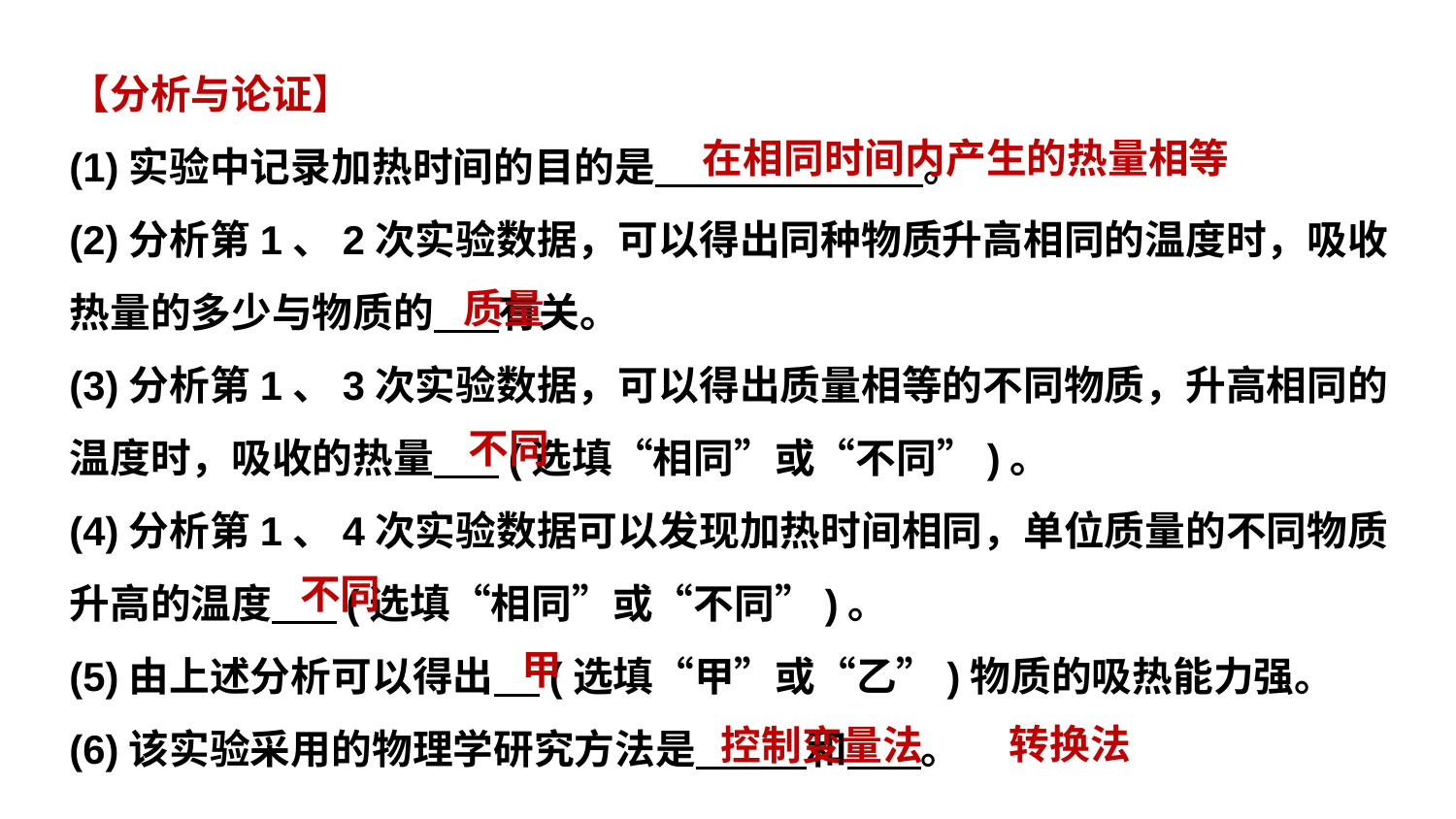

【分析与论证】
(1)实验中记录加热时间的目的是                             。
(2)分析第1、2次实验数据，可以得出同种物质升高相同的温度时，吸收
热量的多少与物质的       有关。
(3)分析第1、3次实验数据，可以得出质量相等的不同物质，升高相同的
温度时，吸收的热量       (选填“相同”或“不同”)。
(4)分析第1、4次实验数据可以发现加热时间相同，单位质量的不同物质
升高的温度       (选填“相同”或“不同”)。
(5)由上述分析可以得出     (选填“甲”或“乙”)物质的吸热能力强。
(6)该实验采用的物理学研究方法是            和        。
在相同时间内产生的热量相等
质量
不同
不同
甲
转换法
控制变量法